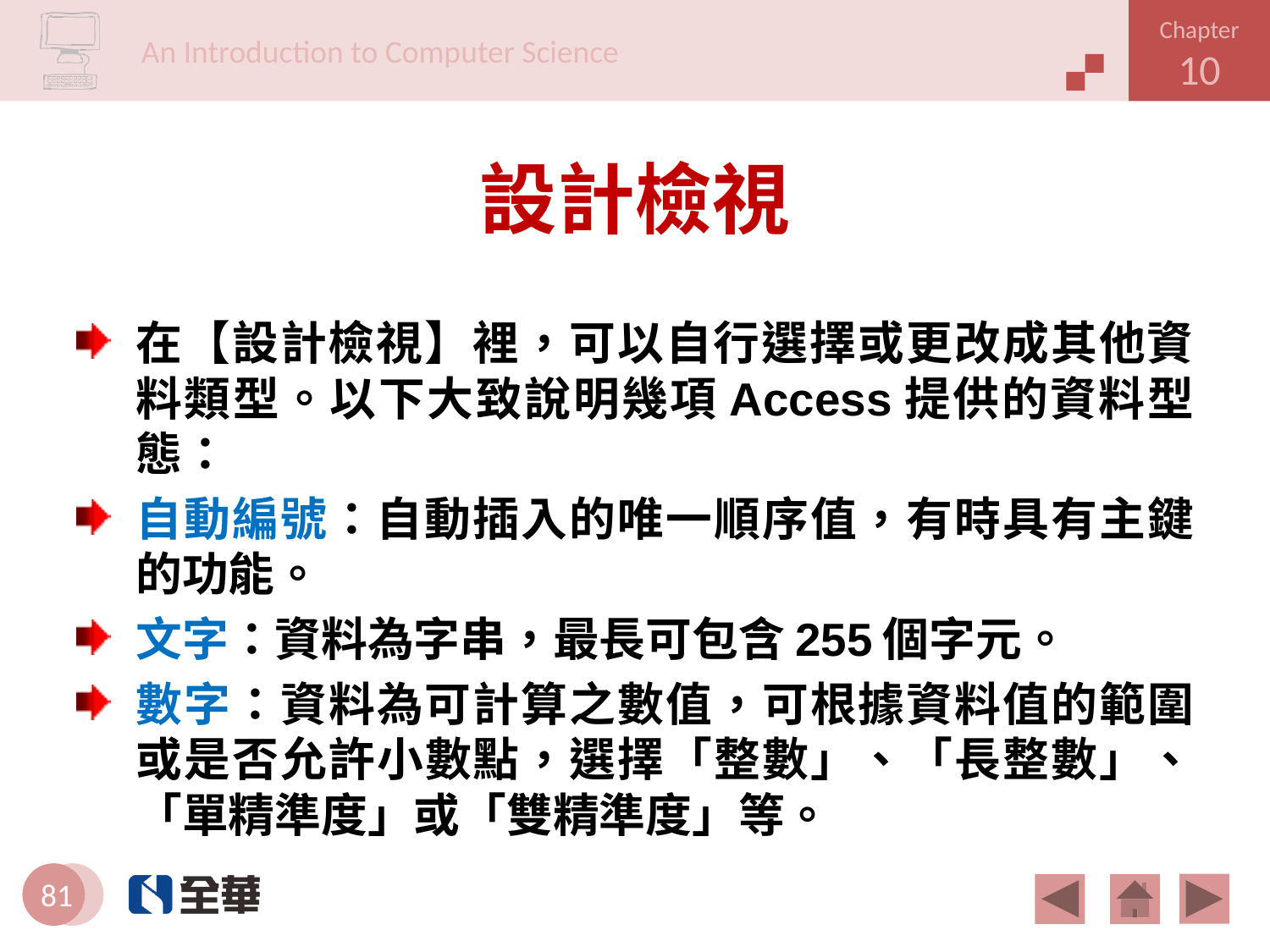

# 設計檢視
在【設計檢視】裡，可以自行選擇或更改成其他資料類型。以下大致說明幾項Access提供的資料型態：
自動編號：自動插入的唯一順序值，有時具有主鍵的功能。
文字：資料為字串，最長可包含255個字元。
數字：資料為可計算之數值，可根據資料值的範圍或是否允許小數點，選擇「整數」、「長整數」、「單精準度」或「雙精準度」等。